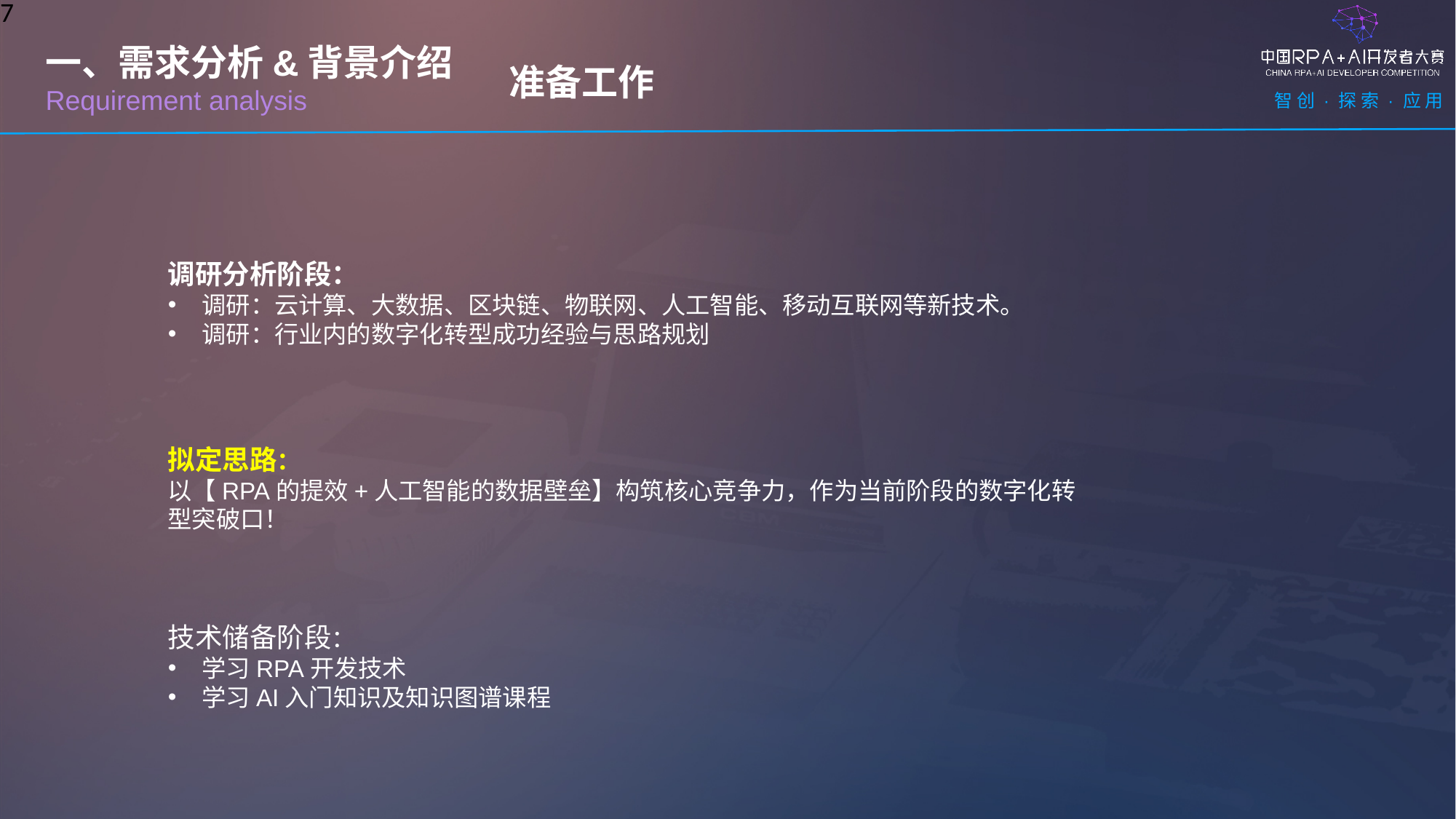

7
准备工作
一、需求分析&背景介绍
Requirement analysis
调研分析阶段：
调研：云计算、大数据、区块链、物联网、人工智能、移动互联网等新技术。
调研：行业内的数字化转型成功经验与思路规划

拟定思路：
以【RPA的提效+人工智能的数据壁垒】构筑核心竞争力，作为当前阶段的数字化转型突破口！

技术储备阶段：
学习RPA开发技术
学习AI入门知识及知识图谱课程